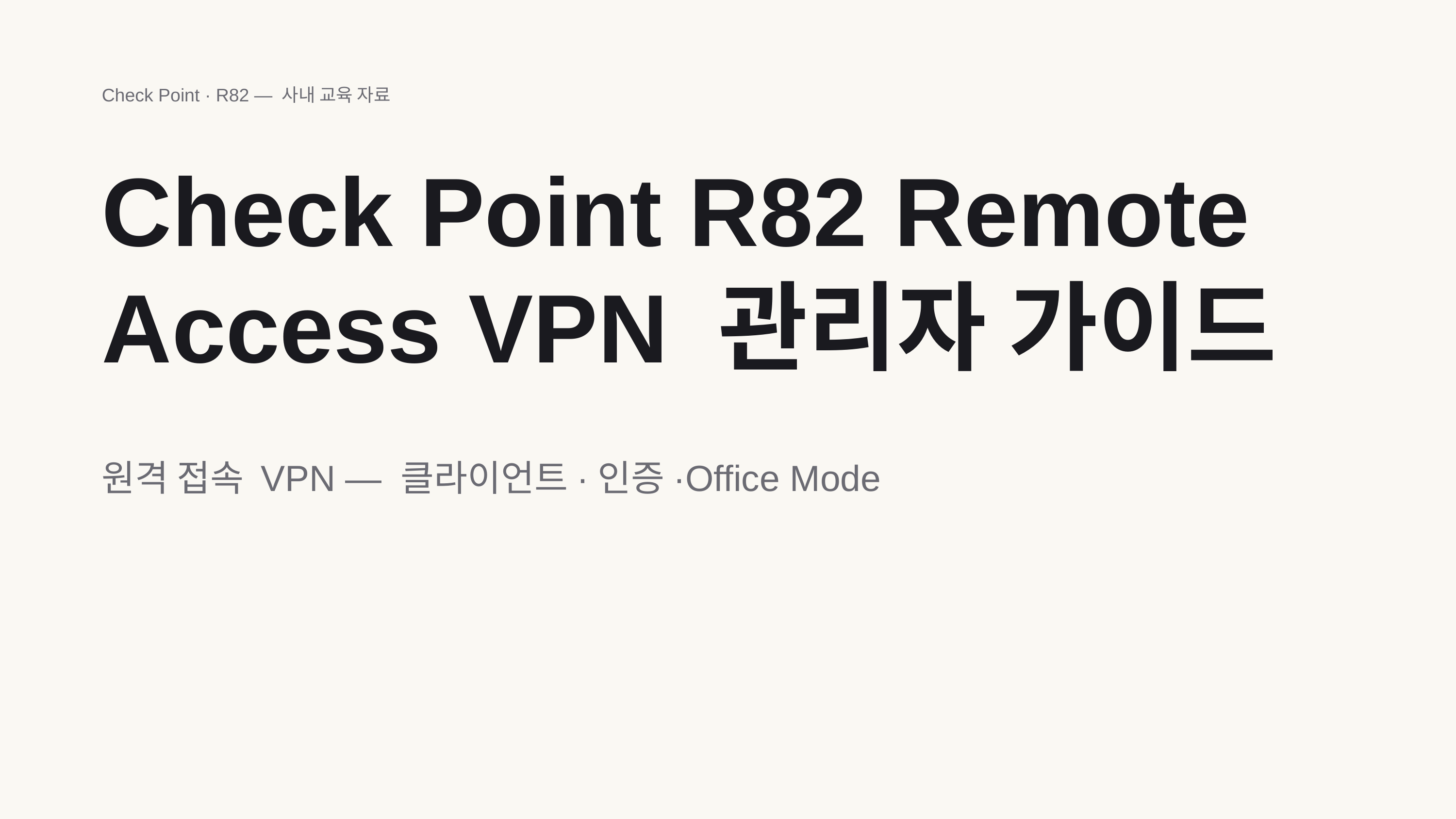

Check Point · R82 — 사내 교육 자료
Check Point R82 Remote Access VPN 관리자 가이드
원격 접속 VPN — 클라이언트·인증·Office Mode